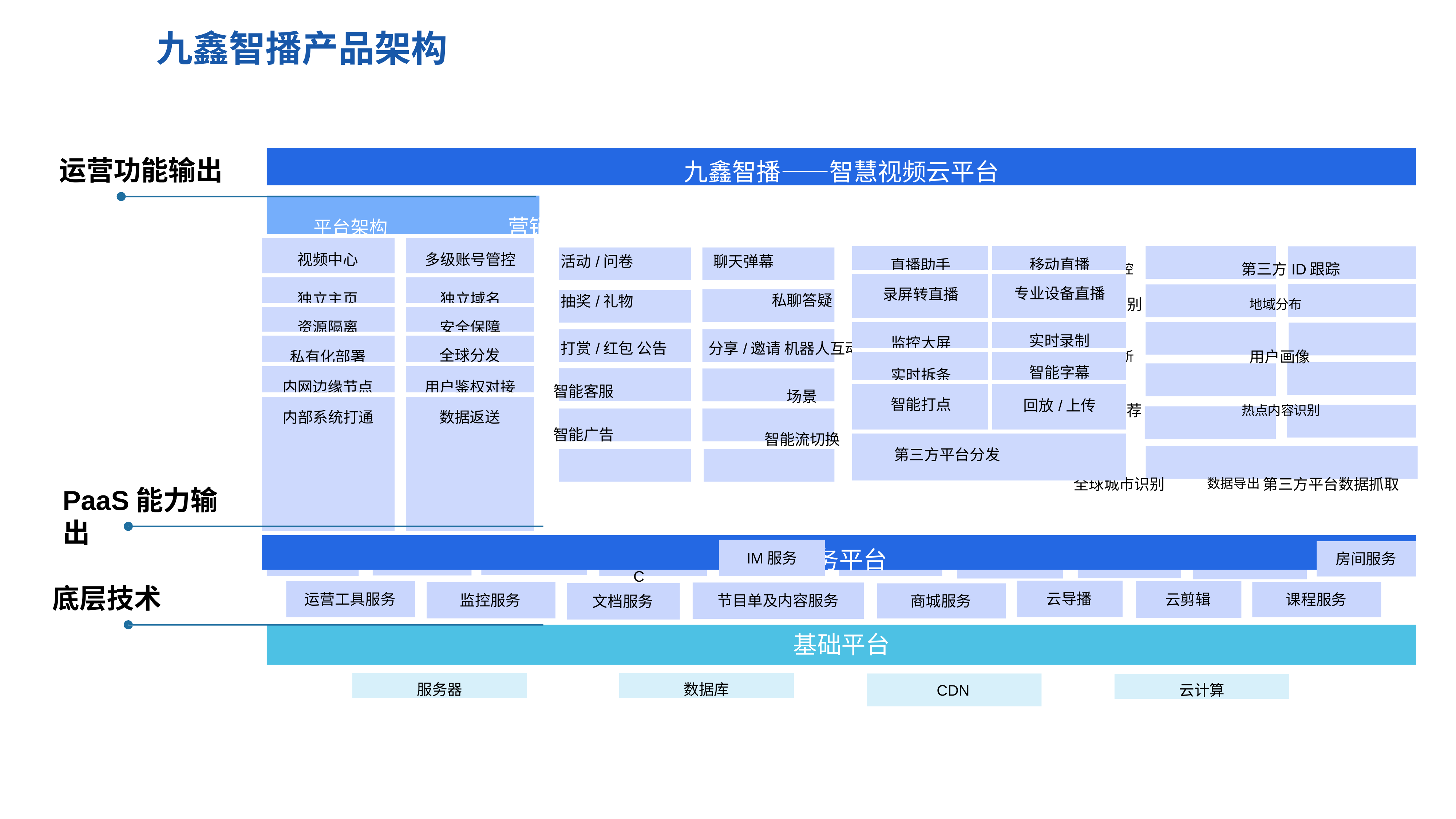

# 九鑫智播产品架构
九鑫智播——智慧视频云平台
运营功能输出

平台架构	营销互动	视频制作	数据分析
| 视频中心 |  | 多级账号管控 | 活动/问卷 | 聊天弹幕 | 实时监控 第三方ID跟踪 |
| --- | --- | --- | --- | --- | --- |
| 独立主页 |  | 独立域名 | 抽奖/礼物 打赏/红包 公告 智能客服 智能广告 | 私聊答疑 分享/邀请 机器人互动 VR场景 智能流切换 | 设备识别 地域分布 多维分析 用户画像 智能推荐 热点内容识别 全球城市识别 数据导出 第三方平台数据抓取 |
| 资源隔离 |  | 安全保障 |  |  |  |
| 私有化部署 |  | 全球分发 |  |  |  |
| 内网边缘节点 |  | 用户鉴权对接 |  |  |  |
| 内部系统打通 |  | 数据返送 |  |  |  |
| 服务平台 |  |  |  |  |  |
| 直播助手 | 移动直播 |
| --- | --- |
| 录屏转直播 | 专业设备直播 |
| 监控大屏 | 实时录制 |
| 实时拆条 | 智能字幕 |
| 智能打点 | 回放/上传 |
| 第三方平台分发 |  |

PaaS能力输出

互动服务
点播服务
直播服务
ZRTC
IM服务
转码集群
房间服务
RPA
延时播控
大数据分析
底层技术

云导播
运营工具服务
云剪辑
课程服务
监控服务
节目单及内容服务
商城服务
文档服务

基础平台
服务器
数据库

云计算
CDN